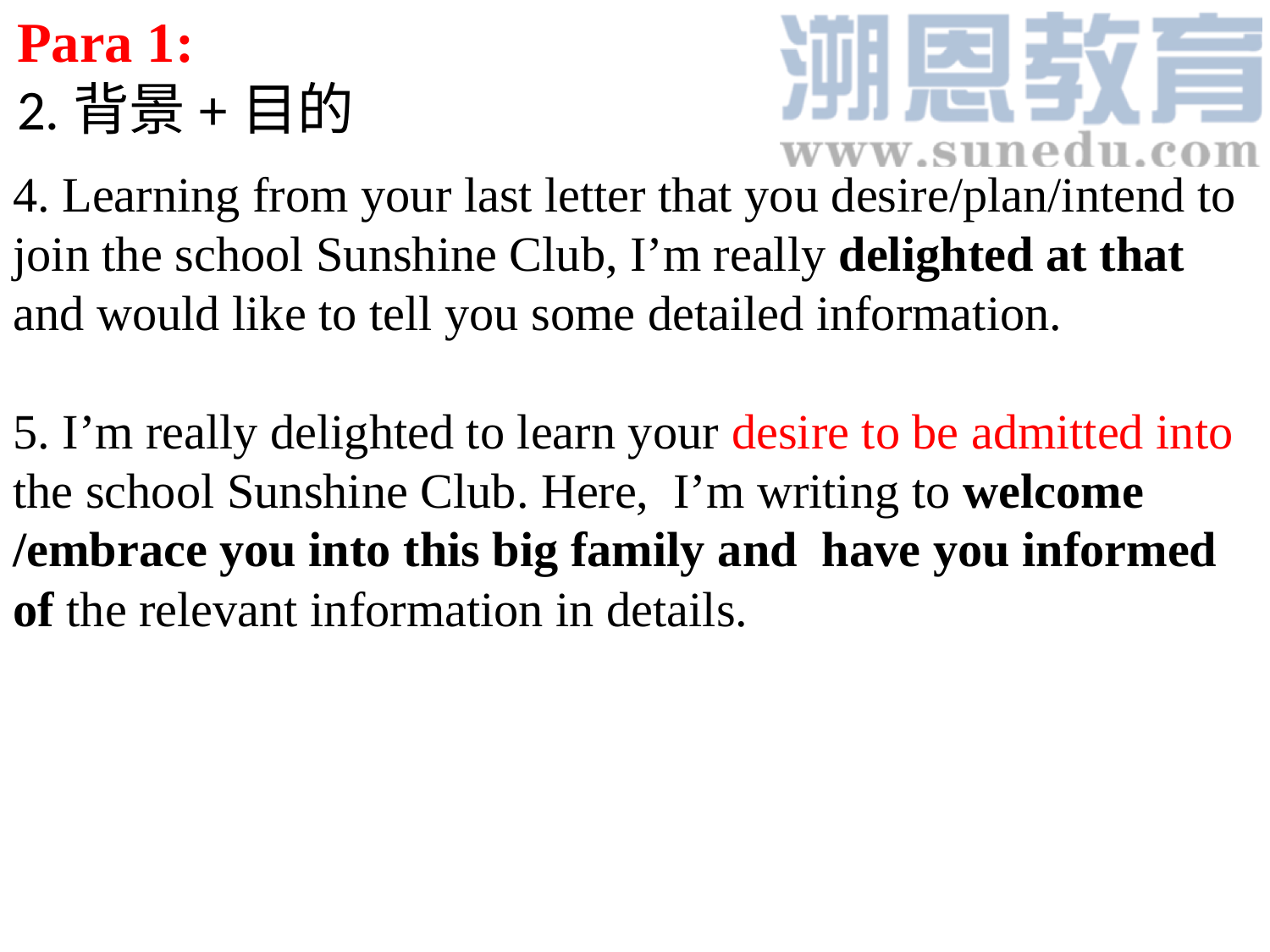

Para 1:
2.背景+目的

4. Learning from your last letter that you desire/plan/intend to join the school Sunshine Club, I’m really delighted at that and would like to tell you some detailed information.

5. I’m really delighted to learn your desire to be admitted into the school Sunshine Club. Here,  I’m writing to welcome /embrace you into this big family and  have you informed of the relevant information in details.